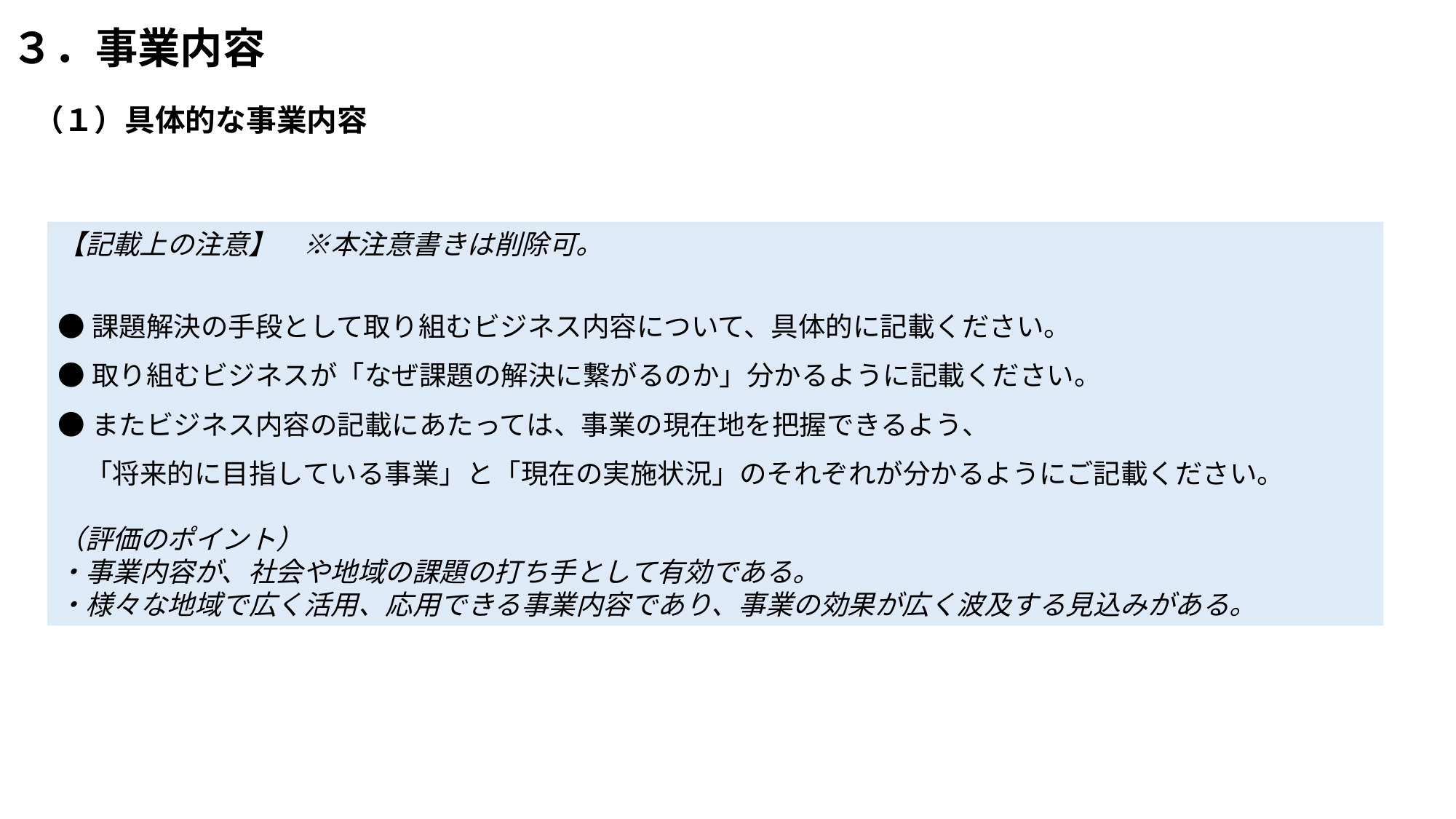

# ３．事業内容
（１）具体的な事業内容
【記載上の注意】　※本注意書きは削除可。

●課題解決の手段として取り組むビジネス内容について、具体的に記載ください。
●取り組むビジネスが「なぜ課題の解決に繋がるのか」分かるように記載ください。
●またビジネス内容の記載にあたっては、事業の現在地を把握できるよう、
　「将来的に目指している事業」と「現在の実施状況」のそれぞれが分かるようにご記載ください。

（評価のポイント）
・事業内容が、社会や地域の課題の打ち手として有効である。
・様々な地域で広く活用、応用できる事業内容であり、事業の効果が広く波及する見込みがある。